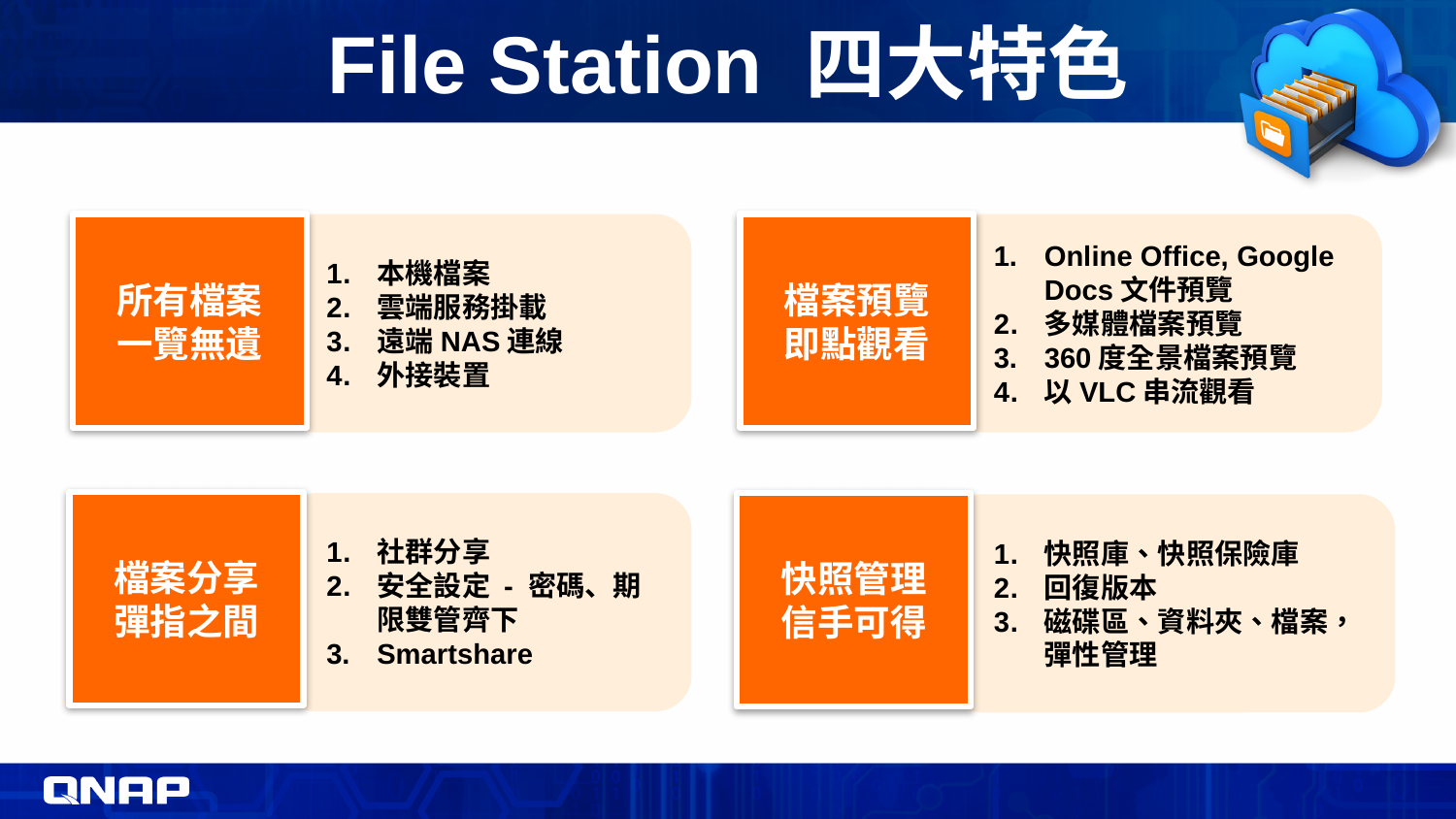

# File Station 四大特色
所有檔案
一覽無遺
本機檔案
雲端服務掛載
遠端NAS連線
外接裝置
檔案預覽
即點觀看
Online Office, Google Docs文件預覽
多媒體檔案預覽
360度全景檔案預覽
以VLC串流觀看
檔案分享
彈指之間
社群分享
安全設定 - 密碼、期限雙管齊下
Smartshare
快照管理
信手可得
快照庫、快照保險庫
回復版本
磁碟區、資料夾、檔案，彈性管理